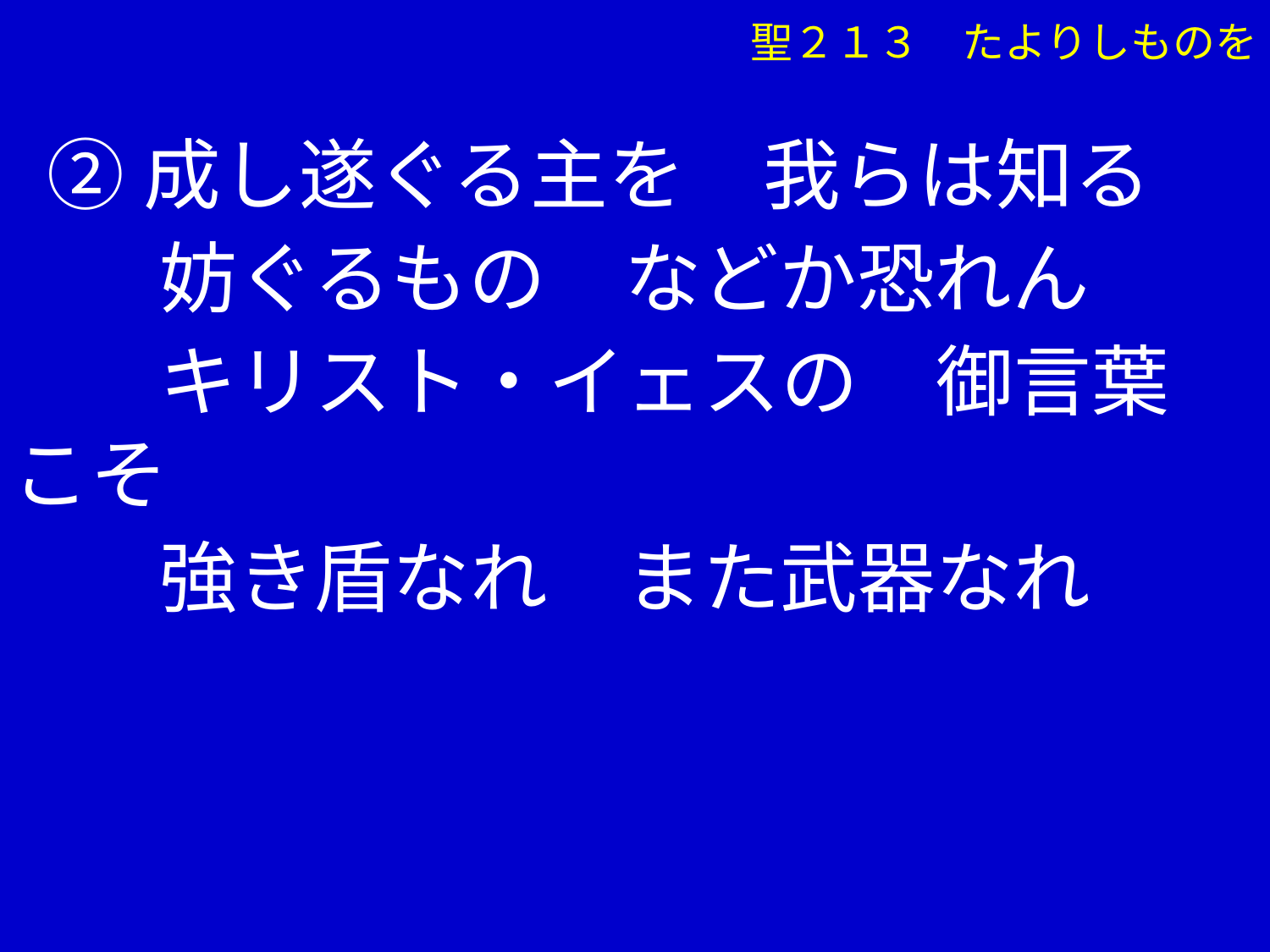

聖２１３　たよりしものを
  ②成し遂ぐる主を　我らは知る
　    妨ぐるもの　などか恐れん
　    キリスト・イェスの　御言葉こそ
　    強き盾なれ　また武器なれ